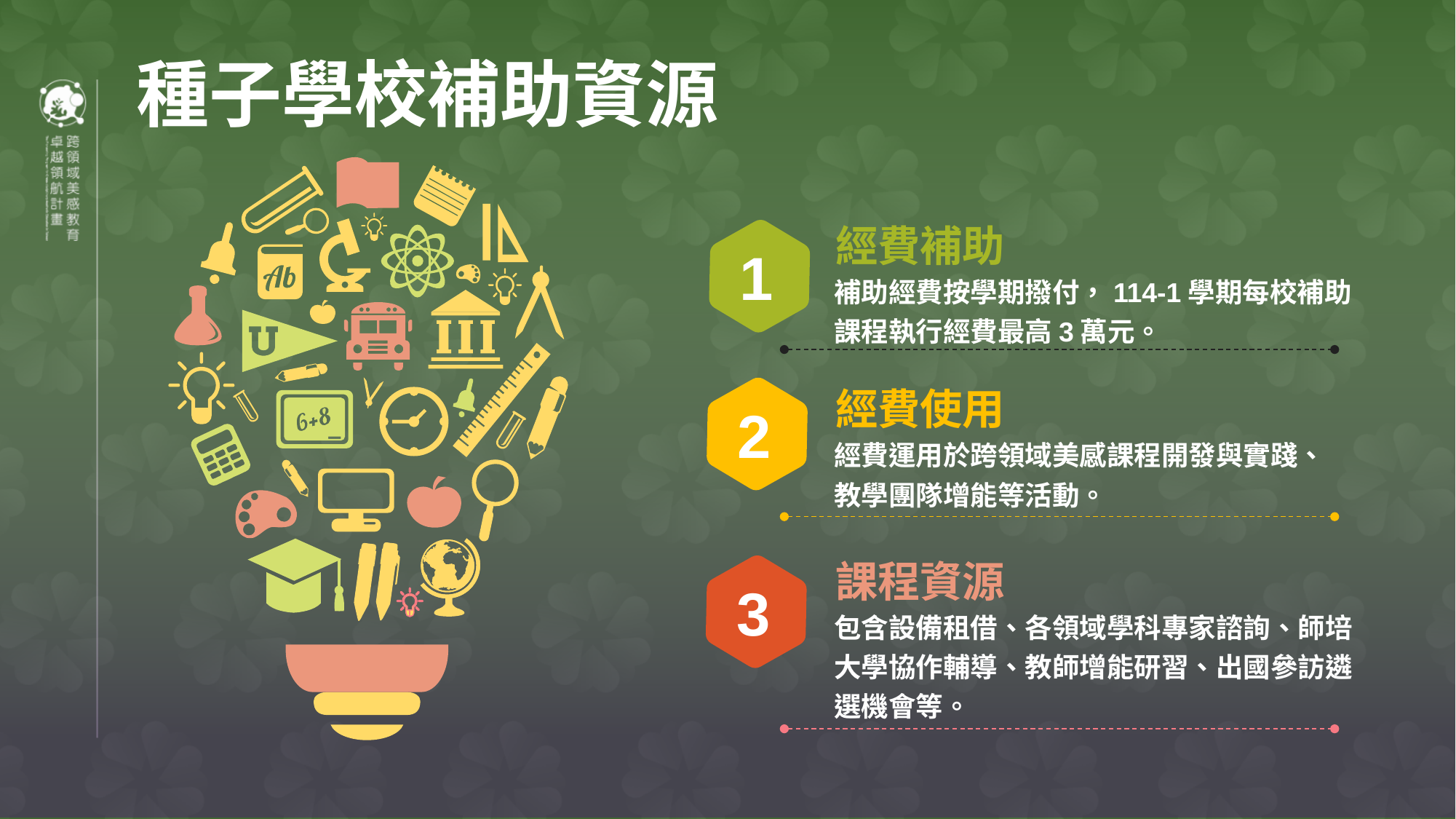

種子學校補助資源

經費補助

1

補助經費按學期撥付，114-1學期每校補助
課程執行經費最高3萬元。

經費使用

2

經費運用於跨領域美感課程開發與實踐、教學團隊增能等活動。

課程資源

3

包含設備租借、各領域學科專家諮詢、師培大學協作輔導、教師增能研習、出國參訪遴選機會等。